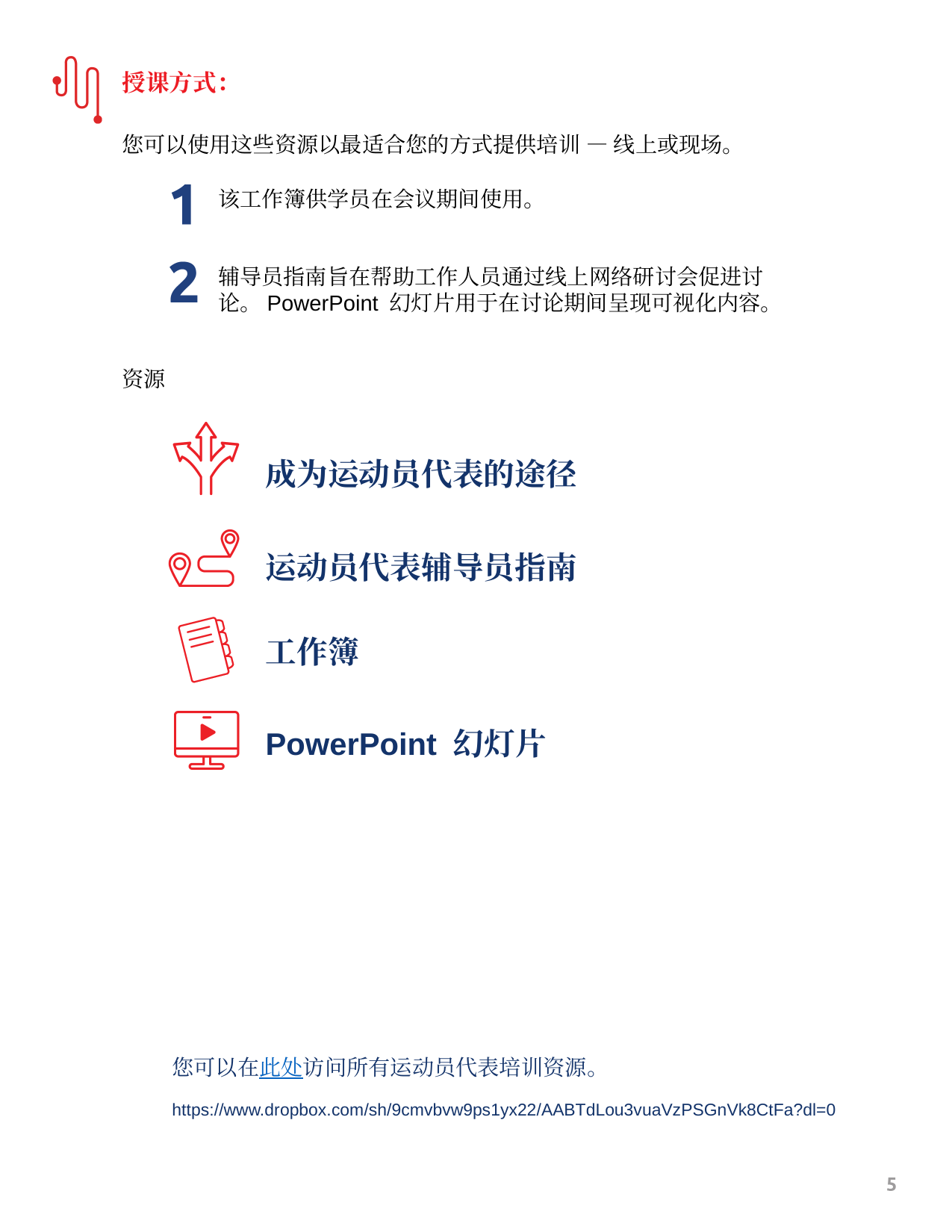

授课方式：
您可以使用这些资源以最适合您的方式提供培训 — 线上或现场。

该工作簿供学员在会议期间使用。

辅导员指南旨在帮助工作人员通过线上网络研讨会促进讨论。PowerPoint 幻灯片用于在讨论期间呈现可视化内容。

资源
成为运动员代表的途径
运动员代表辅导员指南
工作簿
PowerPoint 幻灯片
您可以在此处访问所有运动员代表培训资源。

https://www.dropbox.com/sh/9cmvbvw9ps1yx22/AABTdLou3vuaVzPSGnVk8CtFa?dl=0